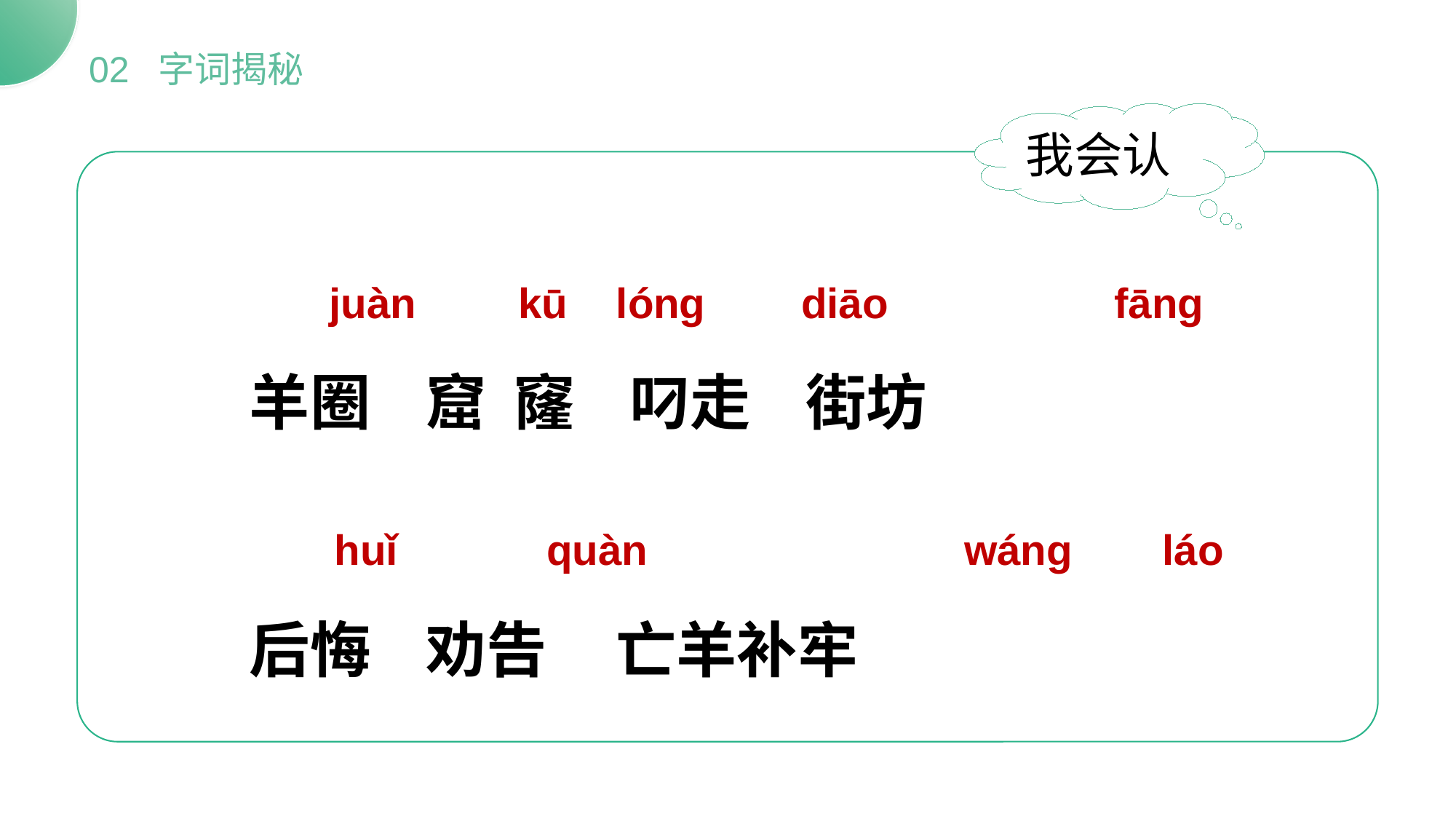

02  字词揭秘
我会认
 juàn
 kū
lóng
diāo
 fāng
羊圈    窟  窿    叼走    街坊

后悔    劝告     亡羊补牢
huǐ
quàn
wáng
láo